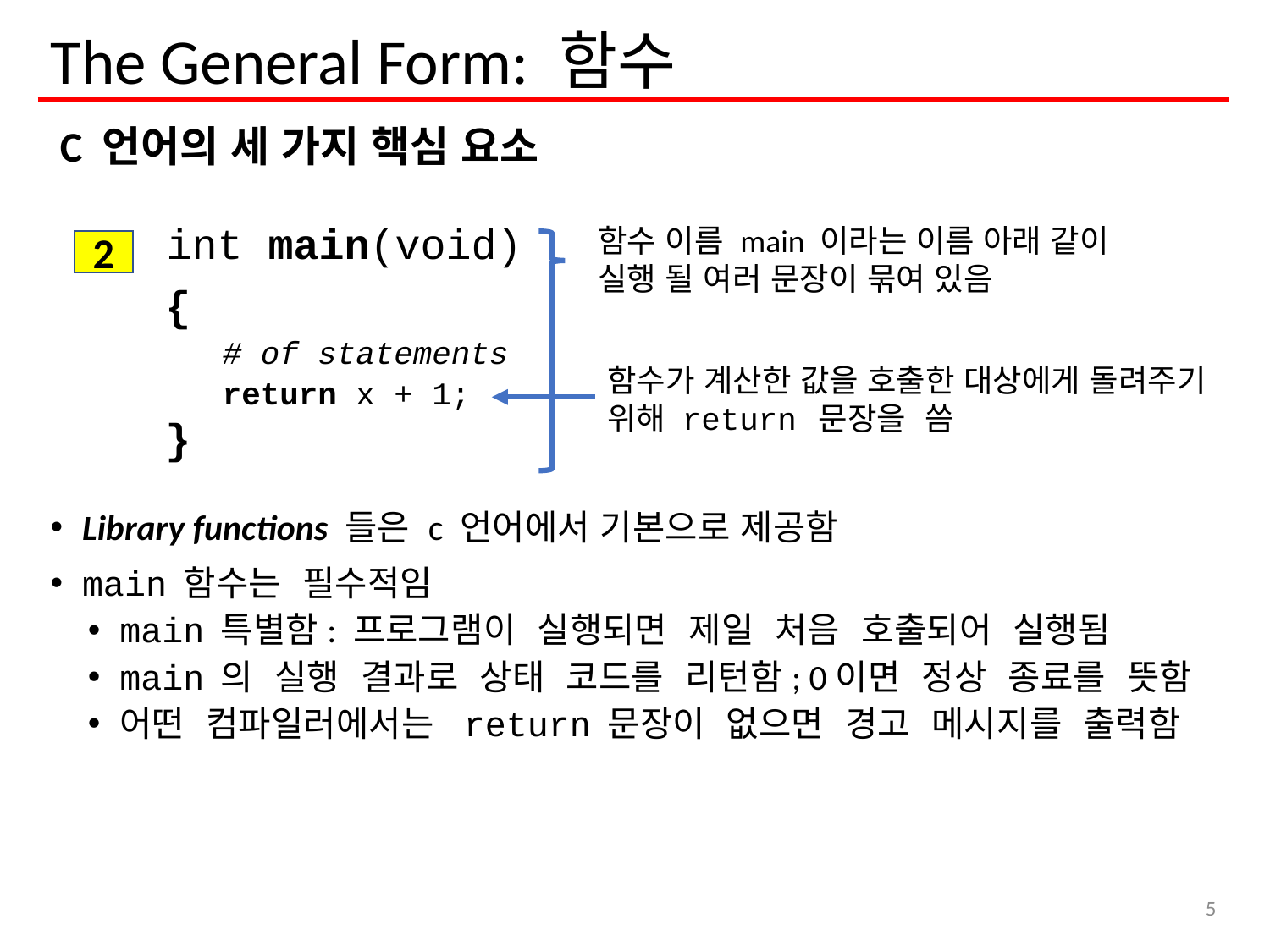

# The General Form: 함수

Library functions 들은 c 언어에서 기본으로 제공함
main 함수는 필수적임
main 특별함: 프로그램이 실행되면 제일 처음 호출되어 실행됨
main 의 실행 결과로 상태 코드를 리턴함; 0이면 정상 종료를 뜻함
어떤 컴파일러에서는 return 문장이 없으면 경고 메시지를 출력함
C 언어의 세 가지 핵심 요소
함수 이름 main 이라는 이름 아래 같이 실행 될 여러 문장이 묶여 있음
int main(void)
2

{
   # of statements
   return x + 1;
}
함수가 계산한 값을 호출한 대상에게 돌려주기 위해 return  문장을 씀
5